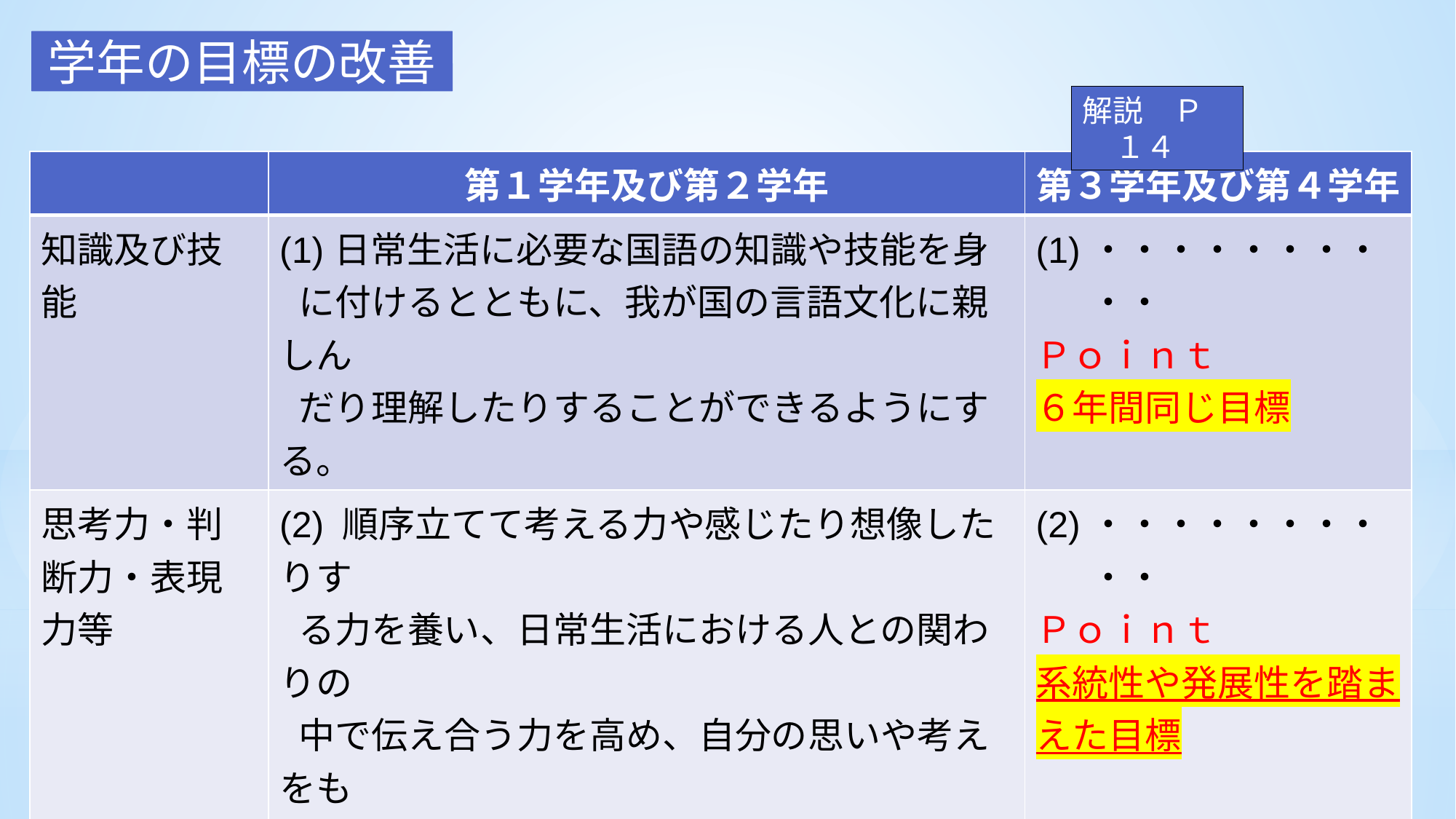

学年の目標の改善
解説　Ｐ１４
|  | 第１学年及び第２学年 | 第３学年及び第４学年 |
| --- | --- | --- |
| 知識及び技能 | 日常生活に必要な国語の知識や技能を身 に付けるとともに、我が国の言語文化に親しん だり理解したりすることができるようにする。 | ・・・・・・・・・・ Ｐｏｉｎｔ ６年間同じ目標 |
| 思考力・判断力・表現力等 | (2) 順序立てて考える力や感じたり想像したりす る力を養い、日常生活における人との関わりの 中で伝え合う力を高め、自分の思いや考えをも つことができるようにする。 | ・・・・・・・・・・ Ｐｏｉｎｔ 系統性や発展性を踏まえた目標 |
| 学びに向かう力，人間性等 | (3) 言葉がもつよさを感じるとともに、楽しんで読 書をし、国語を大切にして、思いや考えを伝え合 おうとする態度を養う。 | ・・・・・・・・・・ Ｐｏｉｎｔ 系統性や発展性を踏まえた目標 |